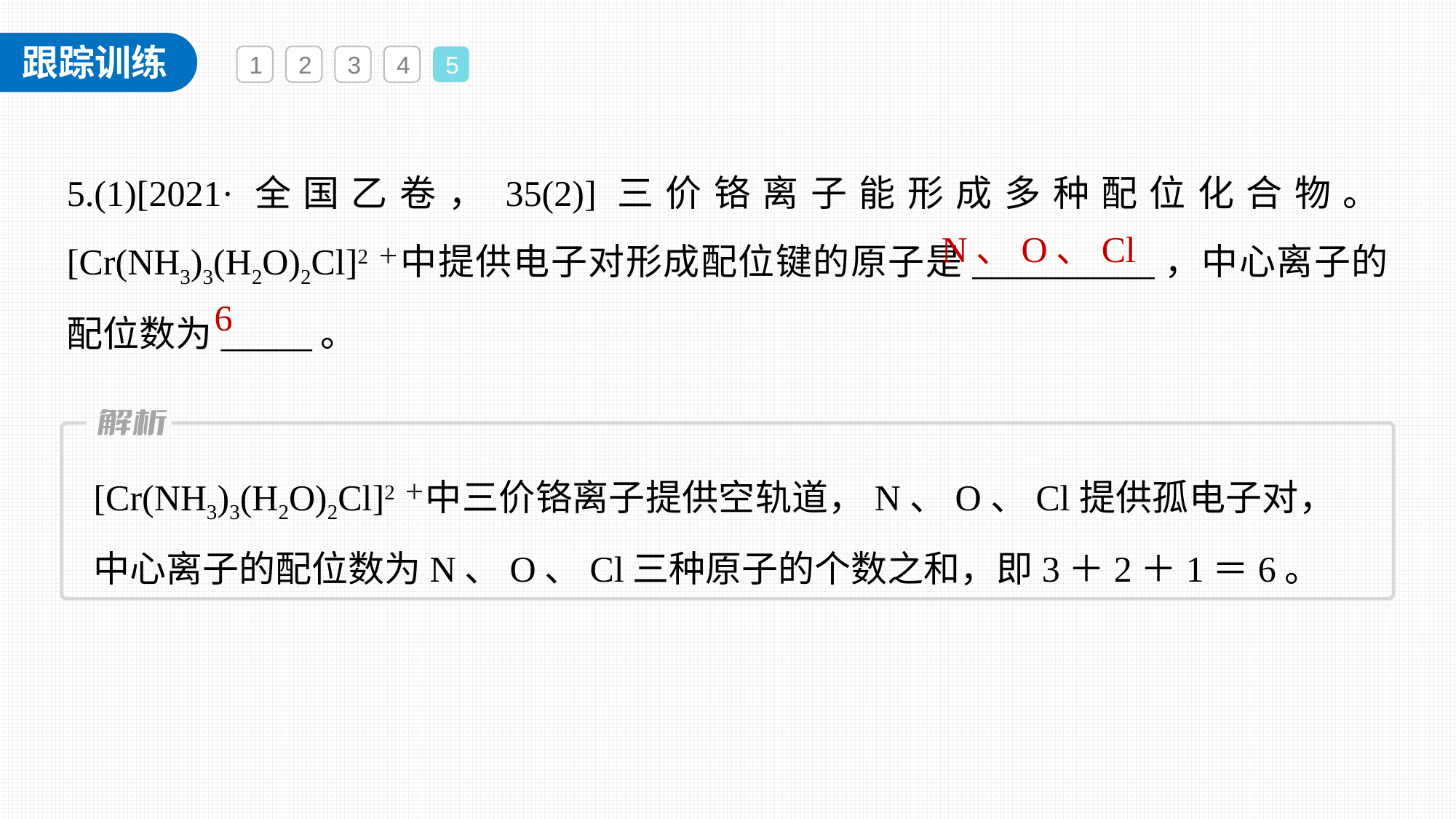

1
2
3
4
5
5.(1)[2021·全国乙卷，35(2)]三价铬离子能形成多种配位化合物。[Cr(NH3)3(H2O)2Cl]2＋中提供电子对形成配位键的原子是__________，中心离子的配位数为_____。
N、O、Cl
6

[Cr(NH3)3(H2O)2Cl]2＋中三价铬离子提供空轨道，N、O、Cl提供孤电子对，中心离子的配位数为N、O、Cl三种原子的个数之和，即3＋2＋1＝6。